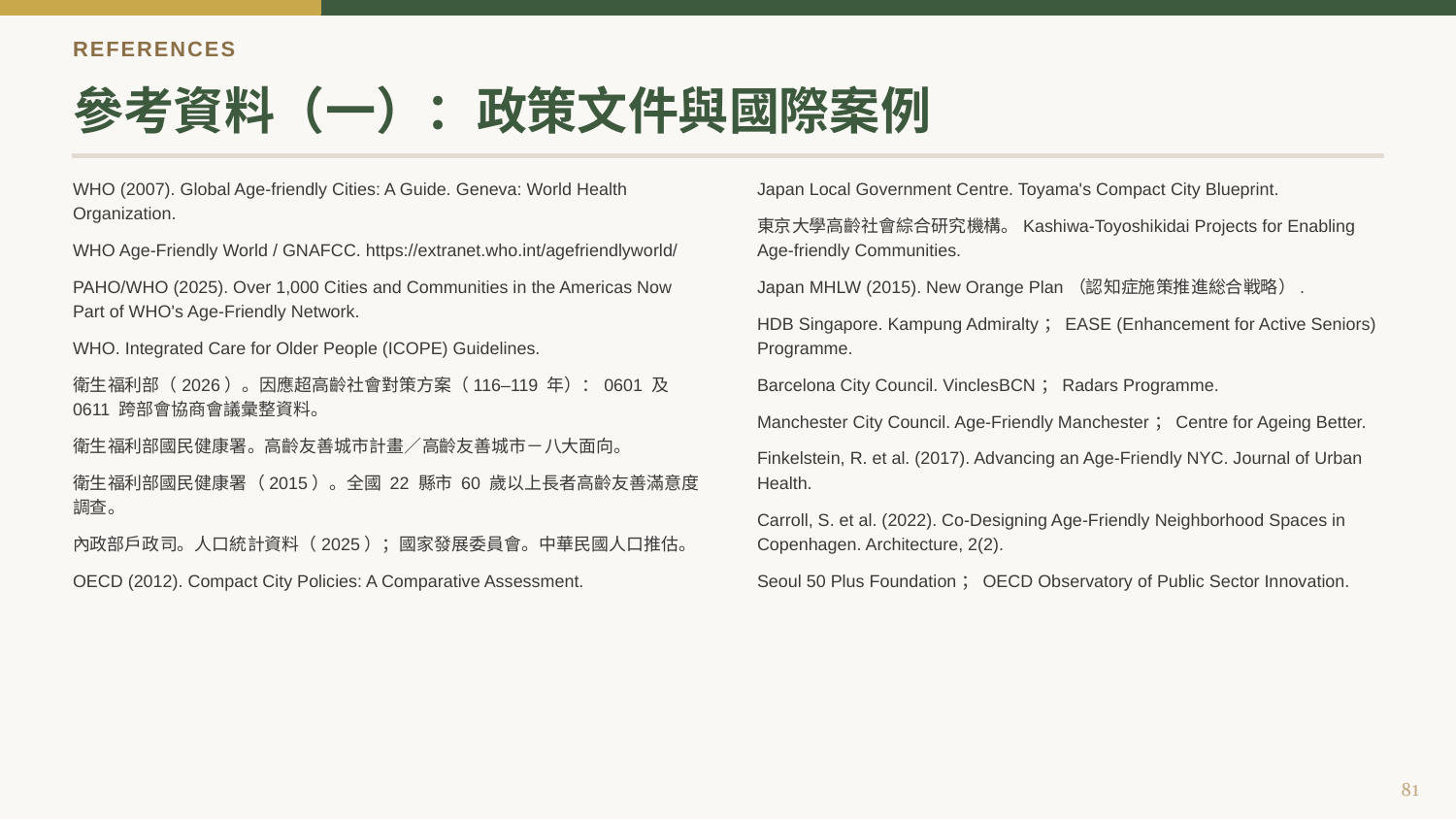

REFERENCES
參考資料（一）：政策文件與國際案例

WHO (2007). Global Age-friendly Cities: A Guide. Geneva: World Health Organization.
WHO Age-Friendly World / GNAFCC. https://extranet.who.int/agefriendlyworld/
PAHO/WHO (2025). Over 1,000 Cities and Communities in the Americas Now Part of WHO's Age-Friendly Network.
WHO. Integrated Care for Older People (ICOPE) Guidelines.
衛生福利部（2026）。因應超高齡社會對策方案（116–119 年）：0601 及 0611 跨部會協商會議彙整資料。
衛生福利部國民健康署。高齡友善城市計畫／高齡友善城市－八大面向。
衛生福利部國民健康署（2015）。全國 22 縣市 60 歲以上長者高齡友善滿意度調查。
內政部戶政司。人口統計資料（2025）；國家發展委員會。中華民國人口推估。
OECD (2012). Compact City Policies: A Comparative Assessment.
Japan Local Government Centre. Toyama's Compact City Blueprint.
東京大學高齡社會綜合研究機構。Kashiwa-Toyoshikidai Projects for Enabling Age-friendly Communities.
Japan MHLW (2015). New Orange Plan（認知症施策推進総合戦略）.
HDB Singapore. Kampung Admiralty；EASE (Enhancement for Active Seniors) Programme.
Barcelona City Council. VinclesBCN；Radars Programme.
Manchester City Council. Age-Friendly Manchester；Centre for Ageing Better.
Finkelstein, R. et al. (2017). Advancing an Age-Friendly NYC. Journal of Urban Health.
Carroll, S. et al. (2022). Co-Designing Age-Friendly Neighborhood Spaces in Copenhagen. Architecture, 2(2).
Seoul 50 Plus Foundation；OECD Observatory of Public Sector Innovation.
81